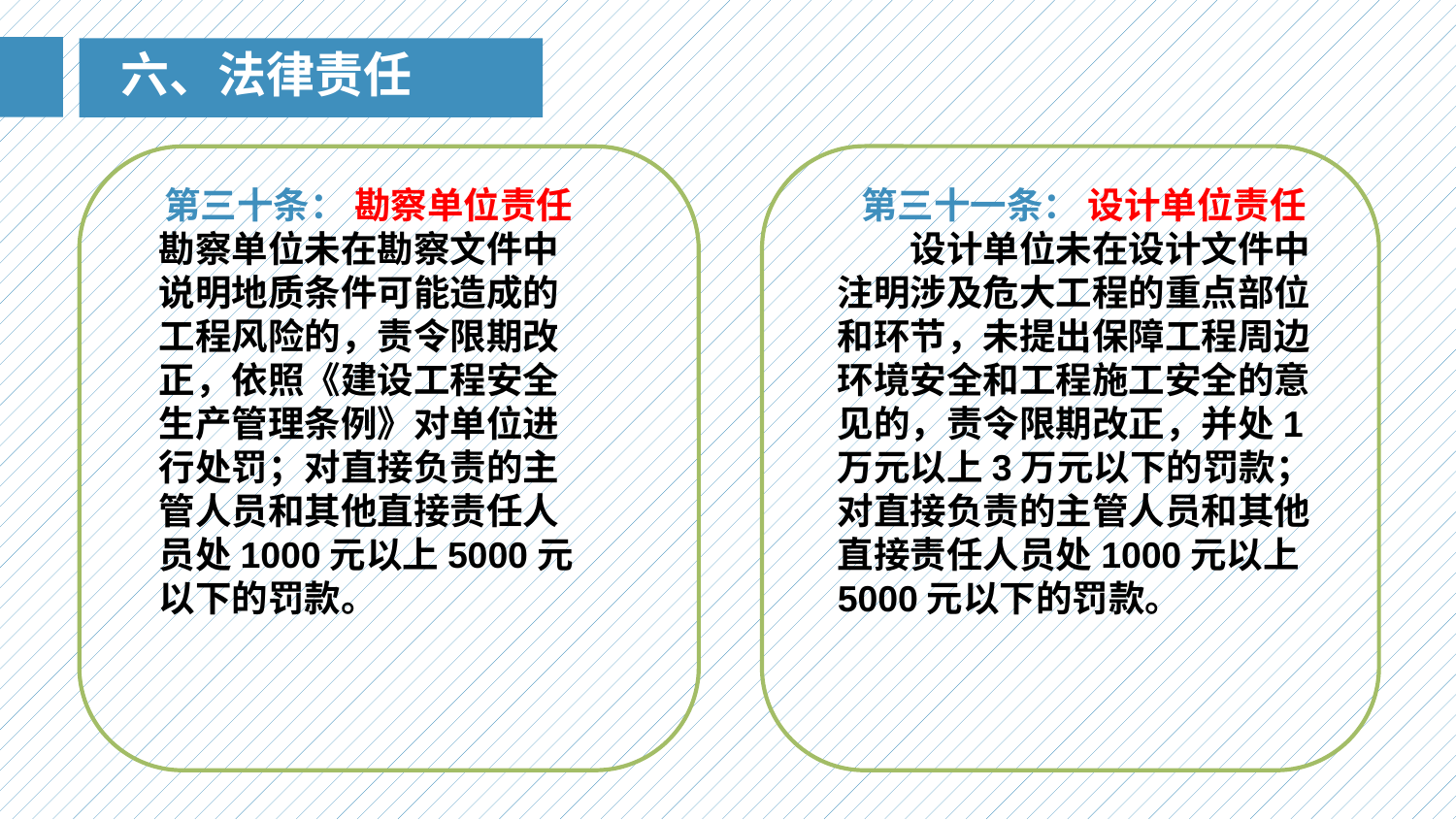

六、法律责任

第三十条： 勘察单位责任
勘察单位未在勘察文件中说明地质条件可能造成的工程风险的，责令限期改正，依照《建设工程安全生产管理条例》对单位进行处罚；对直接负责的主管人员和其他直接责任人员处1000元以上5000元以下的罚款。

第三十一条： 设计单位责任
设计单位未在设计文件中注明涉及危大工程的重点部位和环节，未提出保障工程周边环境安全和工程施工安全的意见的，责令限期改正，并处1万元以上3万元以下的罚款；对直接负责的主管人员和其他直接责任人员处1000元以上5000元以下的罚款。